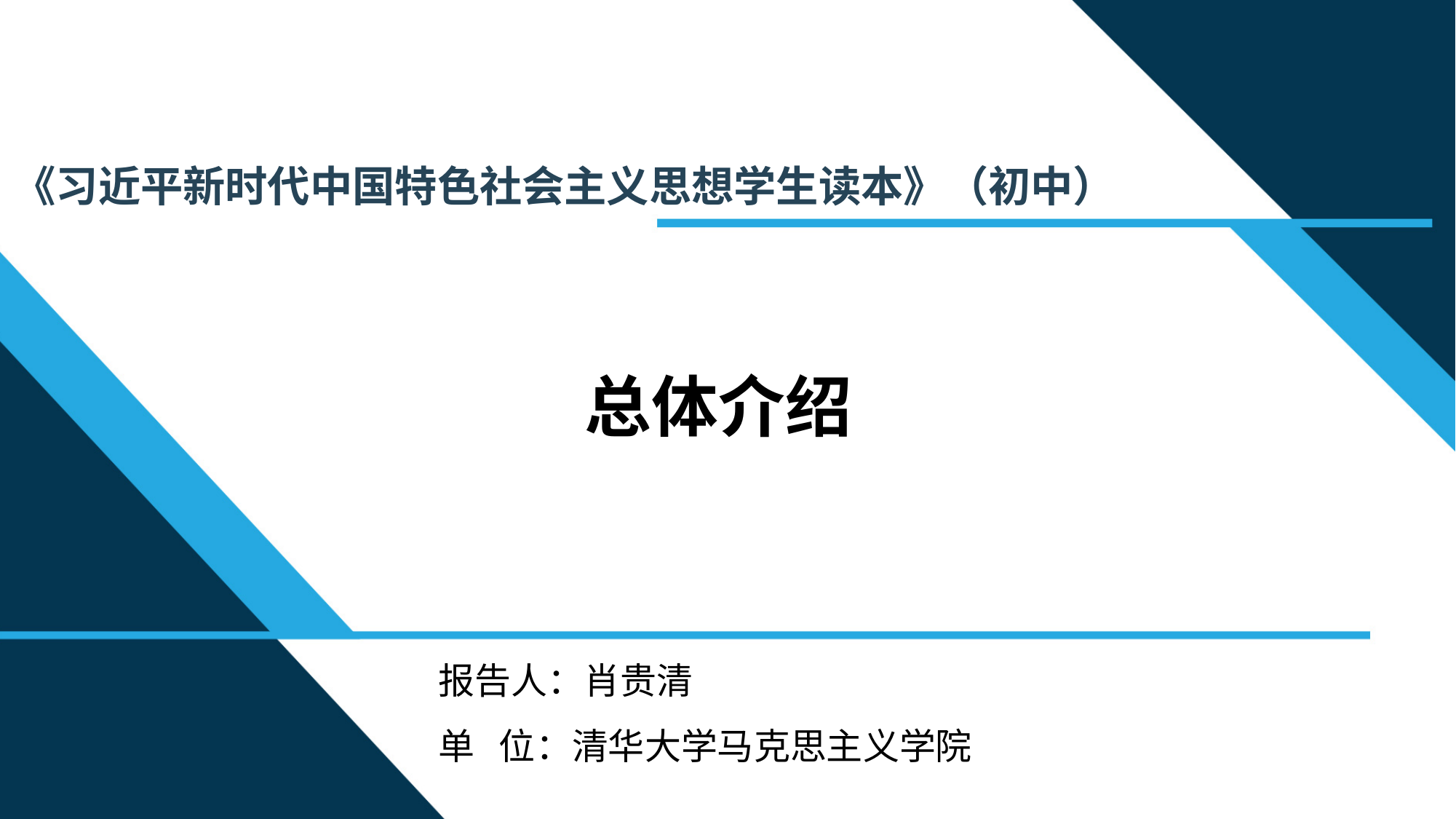

《习近平新时代中国特色社会主义思想学生读本》（初中）

总体介绍

报告人：肖贵清
单   位：清华大学马克思主义学院